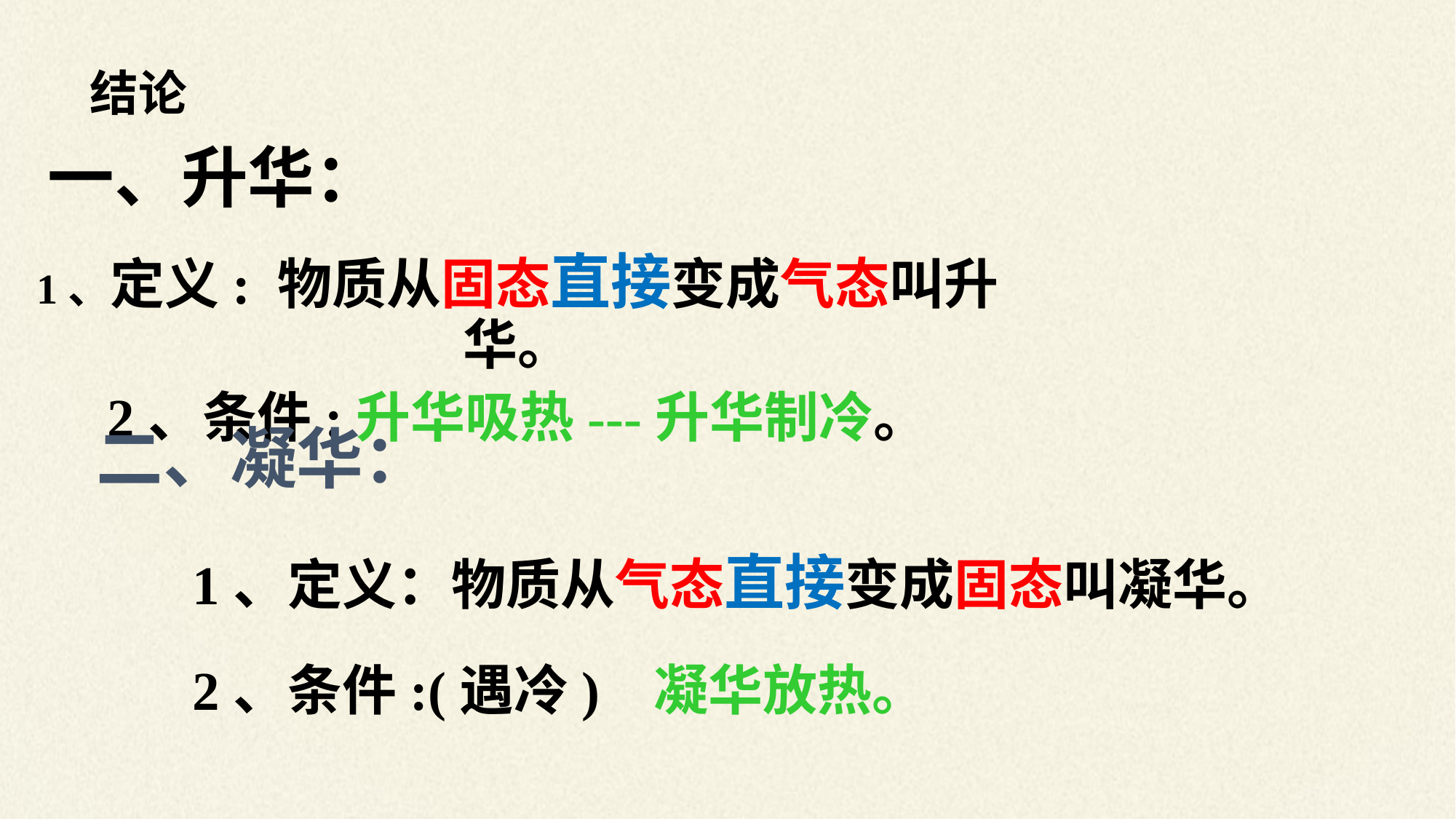

结论
一、升华：
1、定义: 物质从固态直接变成气态叫升华。
2、条件:升华吸热---升华制冷。

二、凝华：
1、定义：物质从气态直接变成固态叫凝华。
2、条件:(遇冷)   凝华放热。